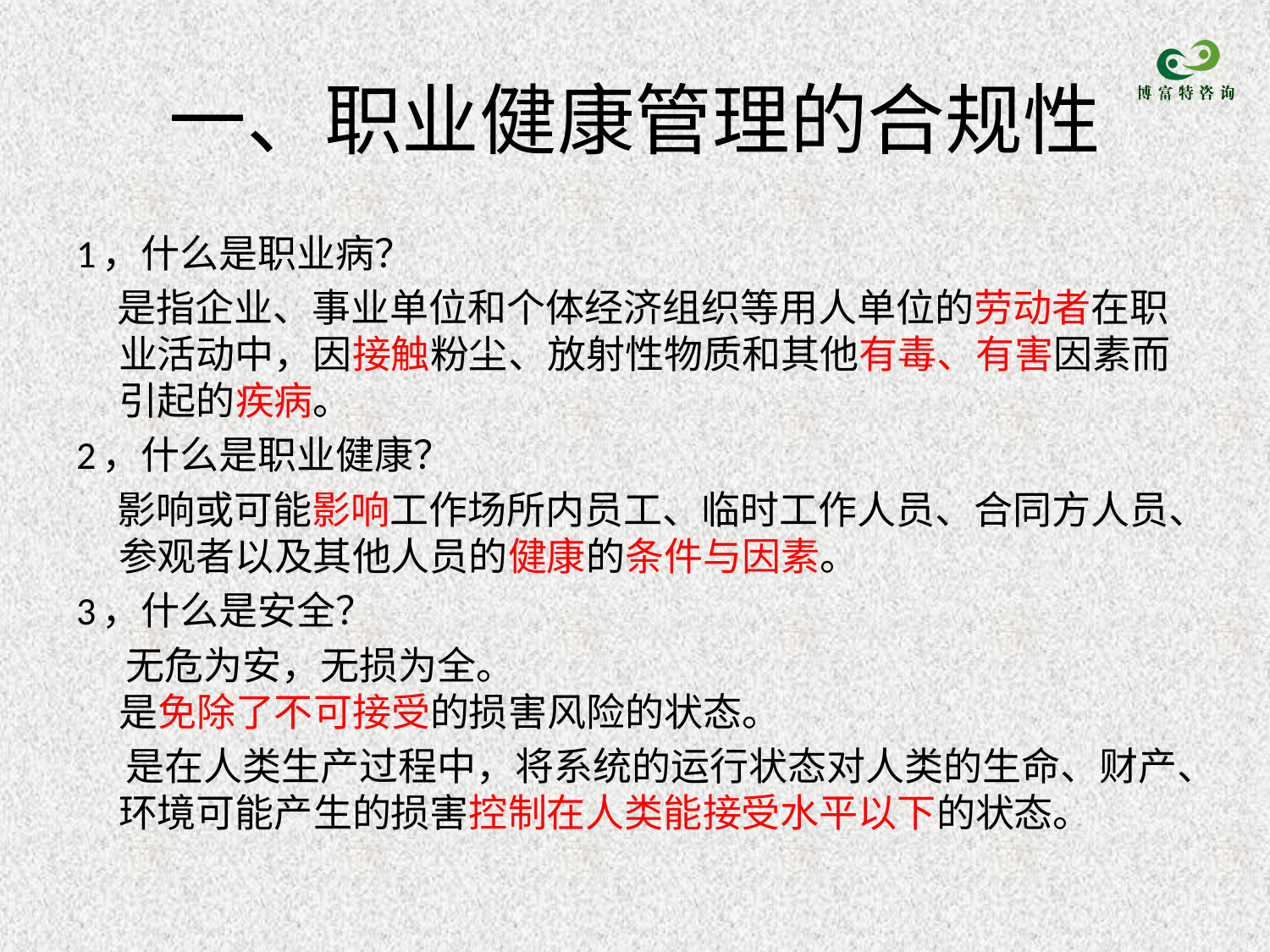

# 一、职业健康管理的合规性
1，什么是职业病？
    是指企业、事业单位和个体经济组织等用人单位的劳动者在职业活动中，因接触粉尘、放射性物质和其他有毒、有害因素而引起的疾病。
2，什么是职业健康？
    影响或可能影响工作场所内员工、临时工作人员、合同方人员、参观者以及其他人员的健康的条件与因素。
3，什么是安全？
     无危为安，无损为全。
是免除了不可接受的损害风险的状态。
     是在人类生产过程中，将系统的运行状态对人类的生命、财产、环境可能产生的损害控制在人类能接受水平以下的状态。